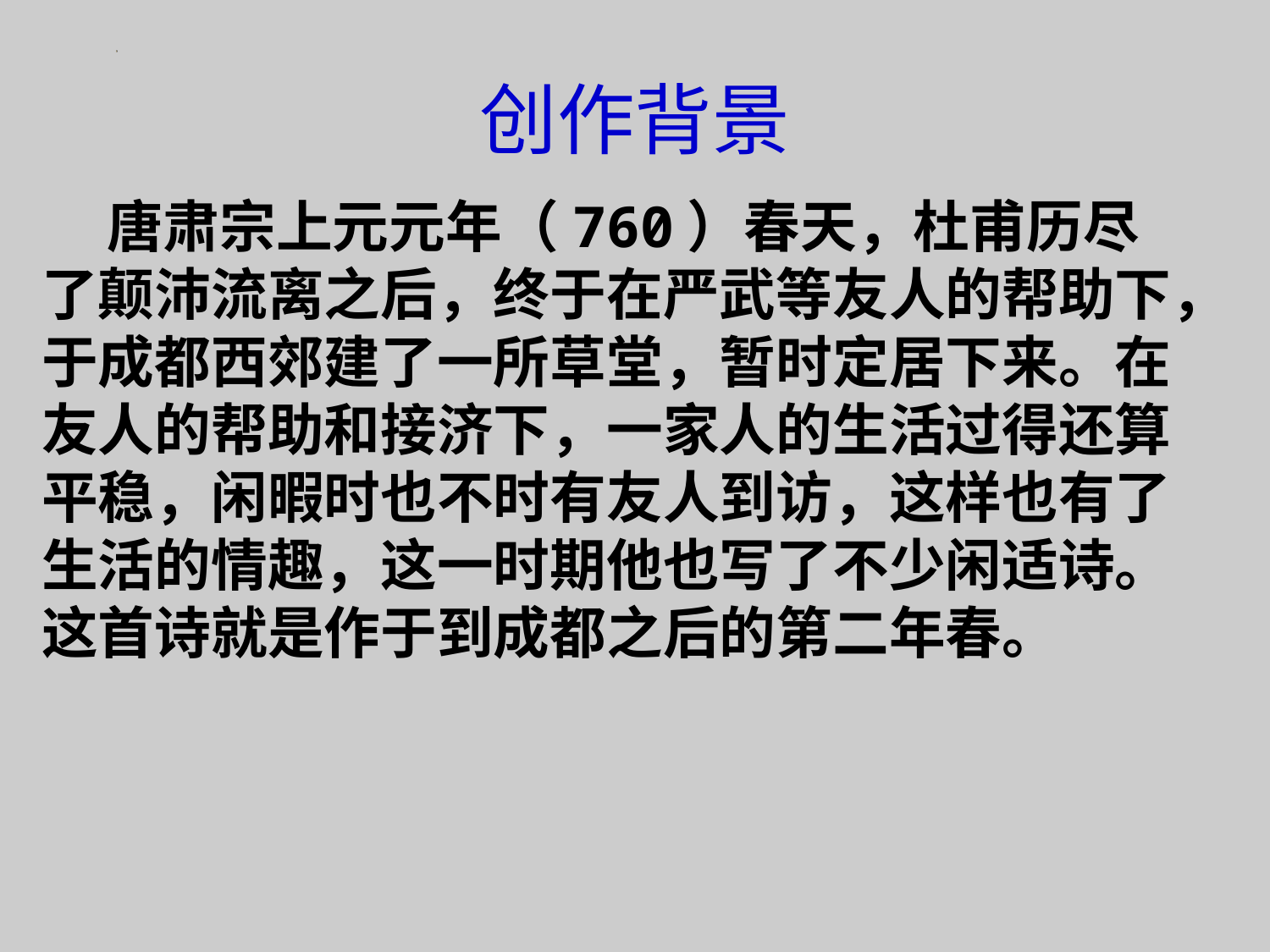

创作背景
    唐肃宗上元元年（760）春天，杜甫历尽了颠沛流离之后，终于在严武等友人的帮助下，于成都西郊建了一所草堂，暂时定居下来。在友人的帮助和接济下，一家人的生活过得还算平稳，闲暇时也不时有友人到访，这样也有了生活的情趣，这一时期他也写了不少闲适诗。这首诗就是作于到成都之后的第二年春。